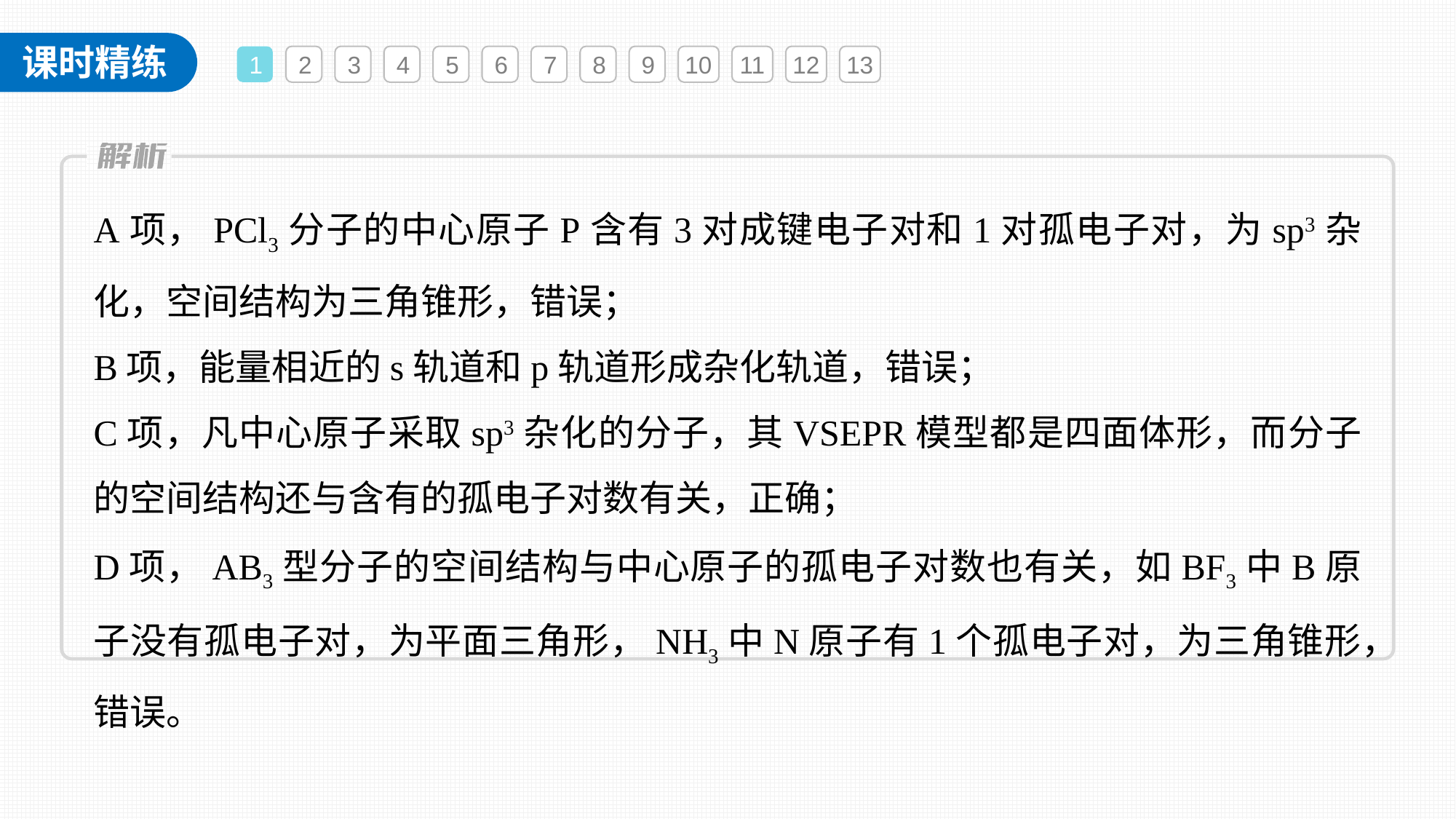

1
2
3
4
5
6
7
8
9
10
11
12
13

A项，PCl3分子的中心原子P含有3对成键电子对和1对孤电子对，为sp3杂化，空间结构为三角锥形，错误；
B项，能量相近的s轨道和p轨道形成杂化轨道，错误；
C项，凡中心原子采取sp3杂化的分子，其VSEPR模型都是四面体形，而分子的空间结构还与含有的孤电子对数有关，正确；
D项，AB3型分子的空间结构与中心原子的孤电子对数也有关，如BF3中B原子没有孤电子对，为平面三角形，NH3中N原子有1个孤电子对，为三角锥形，错误。